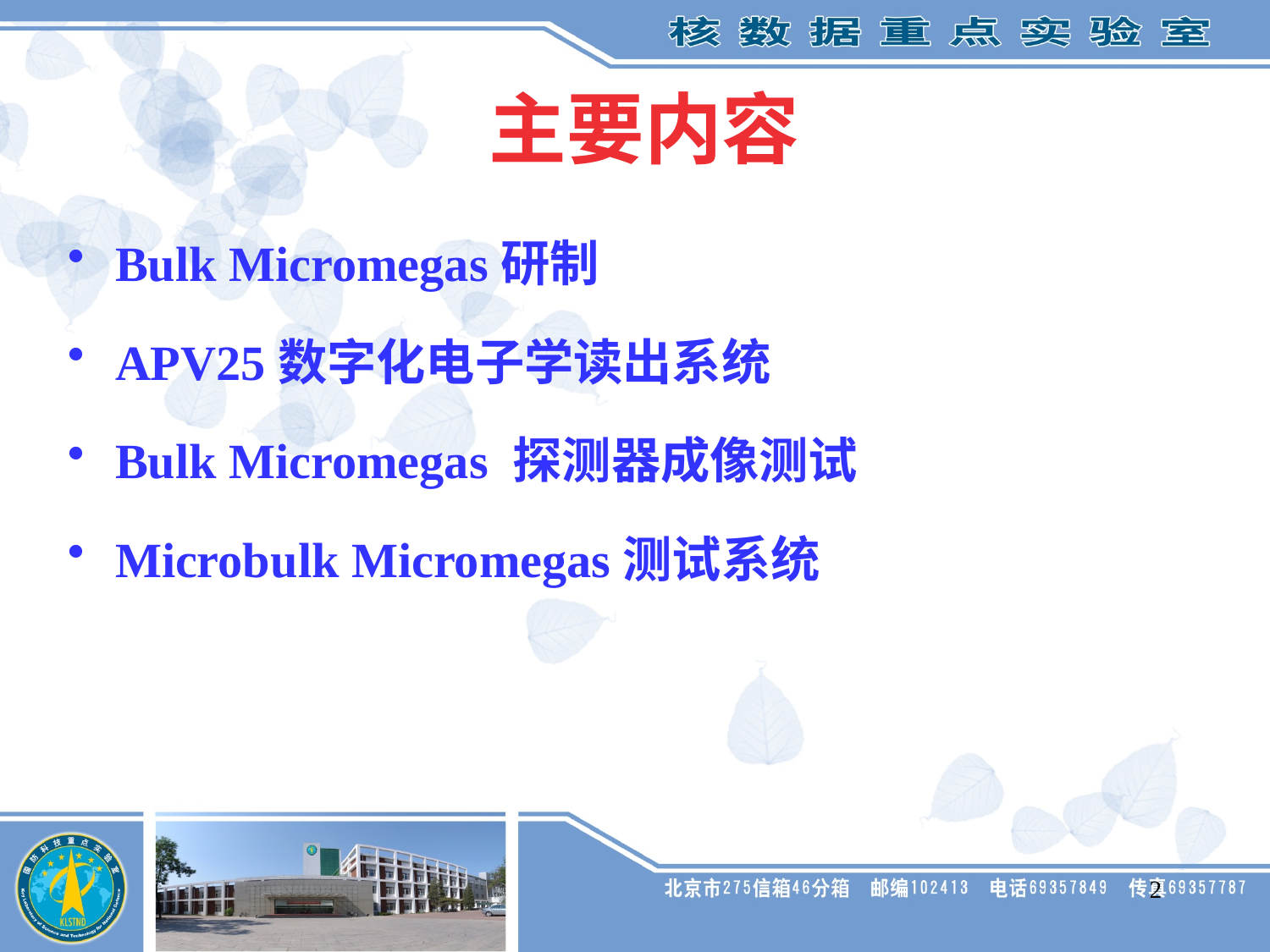

主要内容
Bulk Micromegas研制
APV25数字化电子学读出系统
Bulk Micromegas 探测器成像测试
Microbulk Micromegas测试系统
2